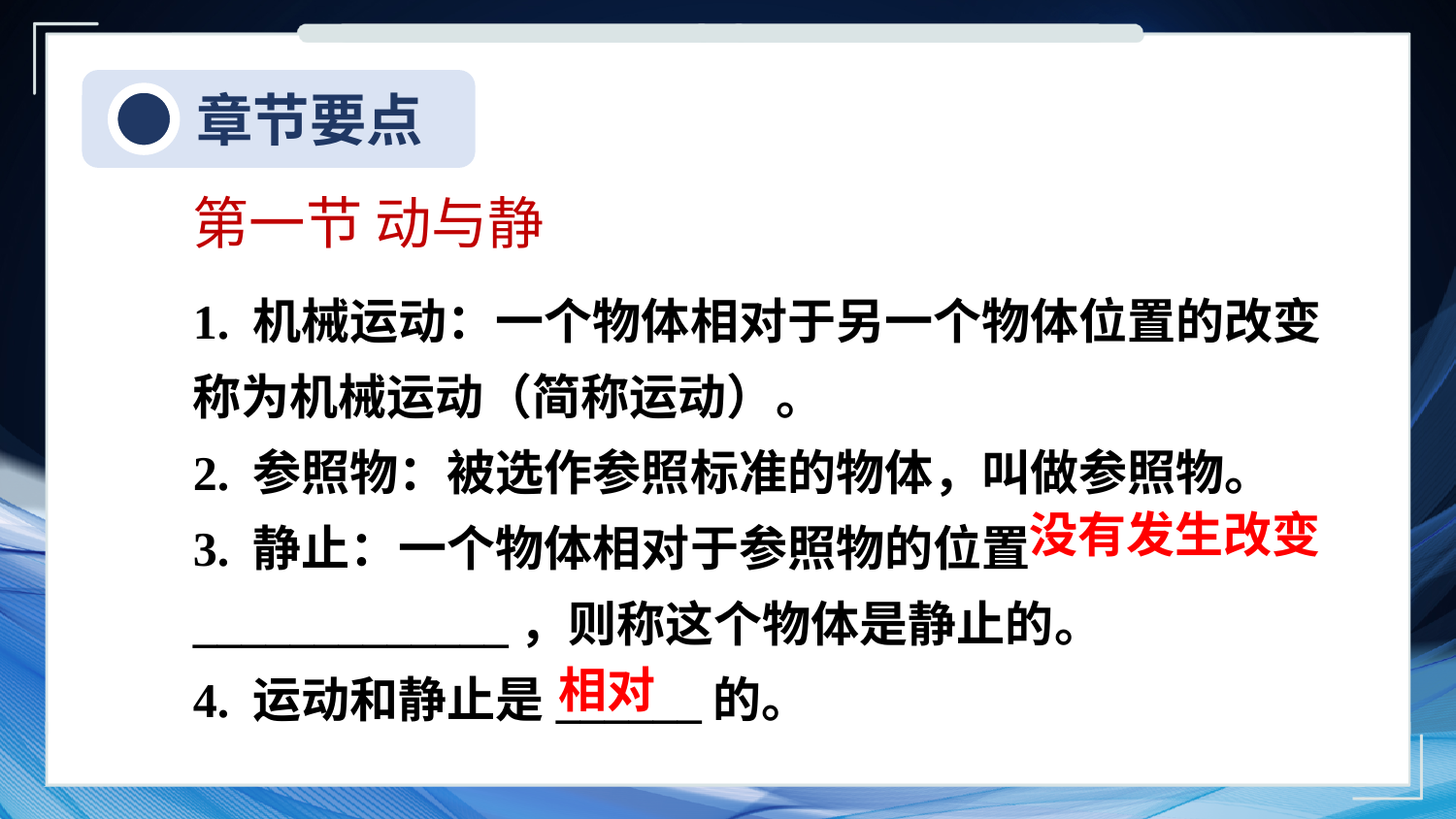

章节要点

第一节 动与静
1. 机械运动：一个物体相对于另一个物体位置的改变称为机械运动（简称运动）。
2. 参照物：被选作参照标准的物体，叫做参照物。
3. 静止：一个物体相对于参照物的位置_____________，则称这个物体是静止的。
4. 运动和静止是______的。
没有发生改变
相对